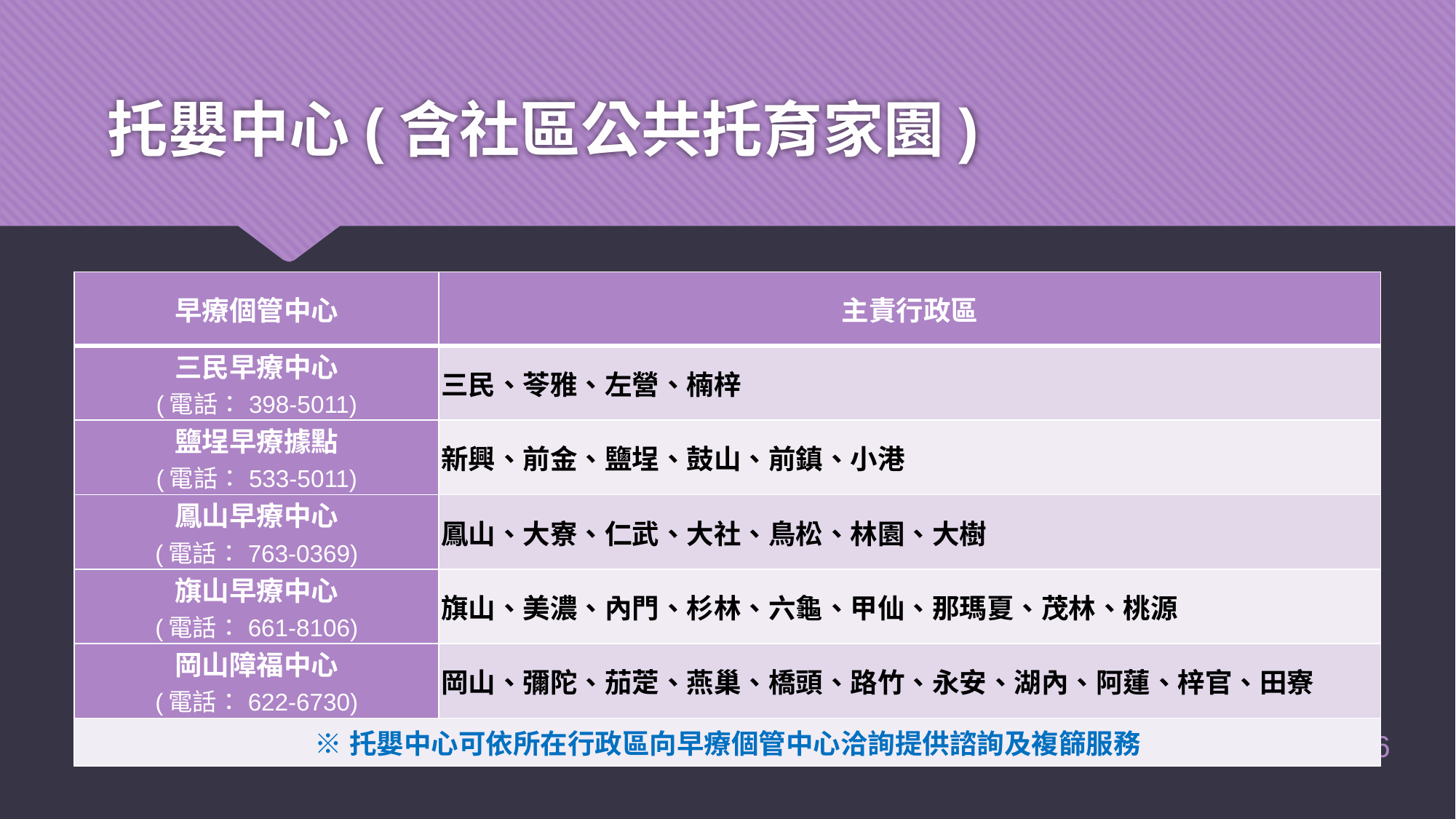

# 托嬰中心(含社區公共托育家園)
| 早療個管中心 | 主責行政區 |
| --- | --- |
| 三民早療中心 (電話：398-5011) | 三民、苓雅、左營、楠梓 |
| 鹽埕早療據點 (電話：533-5011) | 新興、前金、鹽埕、鼓山、前鎮、小港 |
| 鳳山早療中心 (電話：763-0369) | 鳳山、大寮、仁武、大社、鳥松、林園、大樹 |
| 旗山早療中心 (電話：661-8106) | 旗山、美濃、內門、杉林、六龜、甲仙、那瑪夏、茂林、桃源 |
| 岡山障福中心 (電話：622-6730) | 岡山、彌陀、茄萣、燕巢、橋頭、路竹、永安、湖內、阿蓮、梓官、田寮 |
| ※托嬰中心可依所在行政區向早療個管中心洽詢提供諮詢及複篩服務 |  |
26